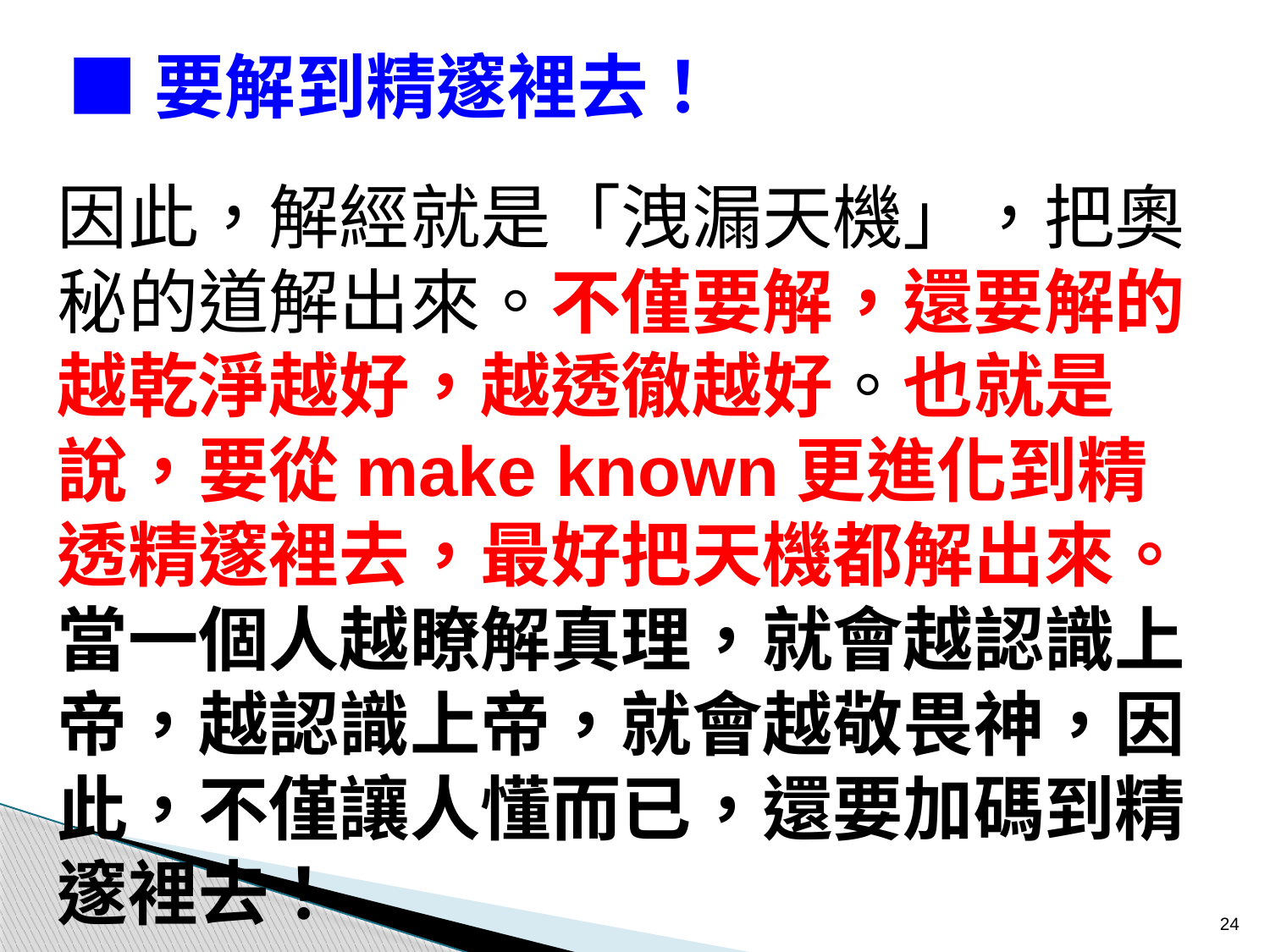

■要解到精邃裡去！
因此，解經就是「洩漏天機」，把奧秘的道解出來。不僅要解，還要解的越乾淨越好，越透徹越好。也就是說，要從make known更進化到精透精邃裡去，最好把天機都解出來。當一個人越瞭解真理，就會越認識上帝，越認識上帝，就會越敬畏神，因此，不僅讓人懂而已，還要加碼到精邃裡去！
24